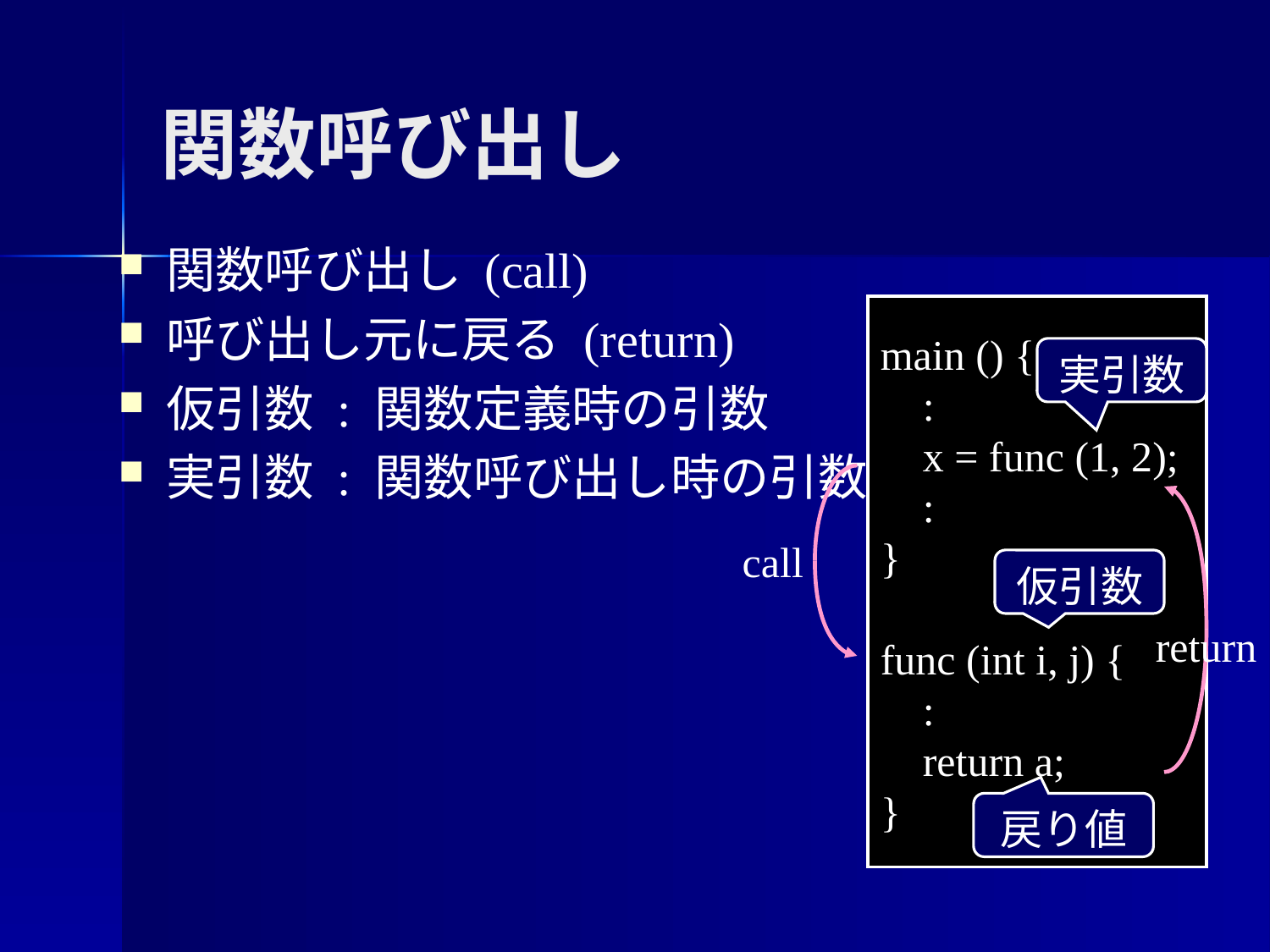

関数呼び出し
関数呼び出し (call)
呼び出し元に戻る (return)
仮引数 : 関数定義時の引数
実引数 : 関数呼び出し時の引数
main () {
    :
    x = func (1, 2);
    :
}

func (int i, j) {
    :
    return a;
}
実引数

call

return
仮引数
戻り値